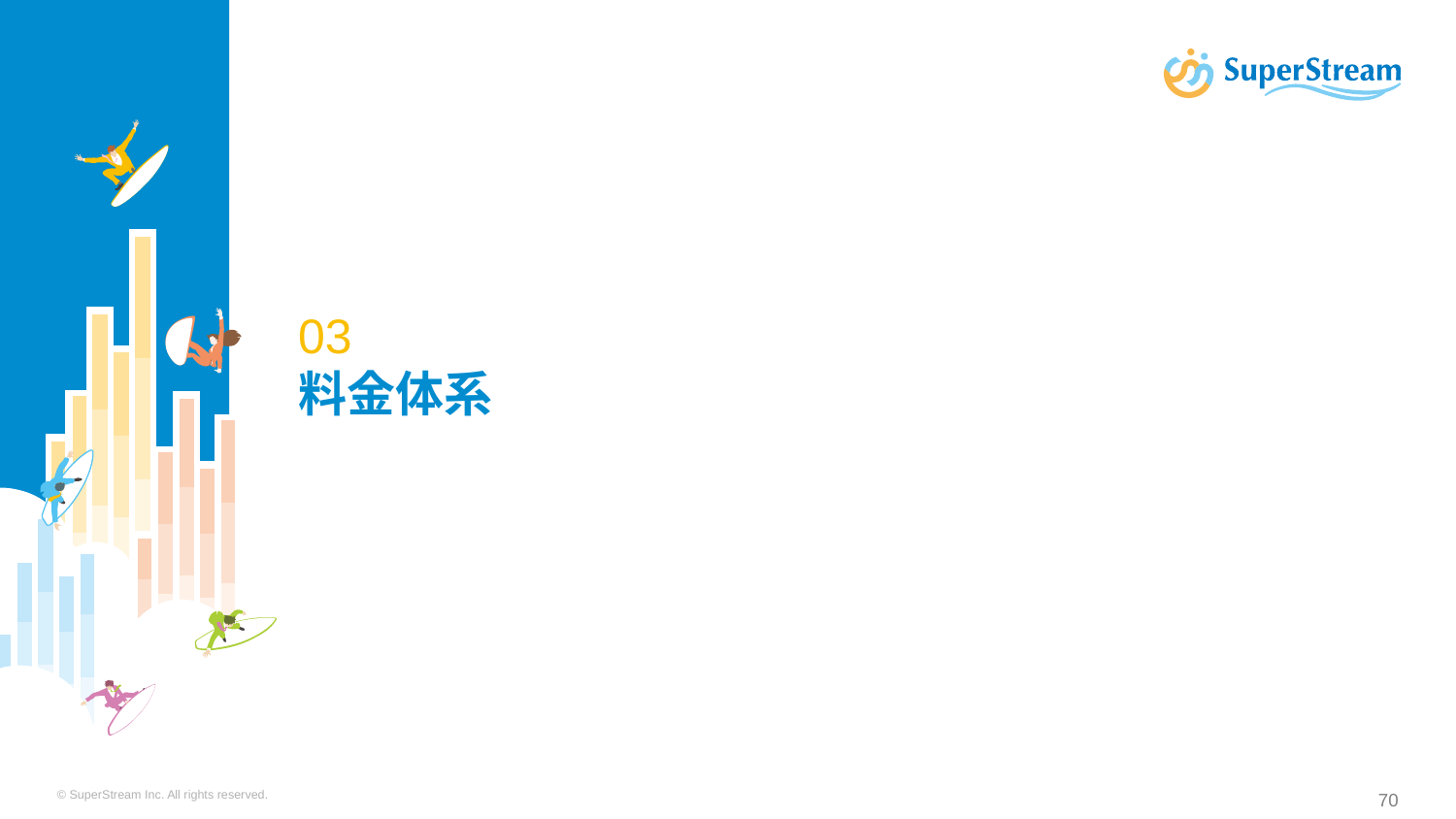

# 03 料金体系
© SuperStream Inc. All rights reserved.
70